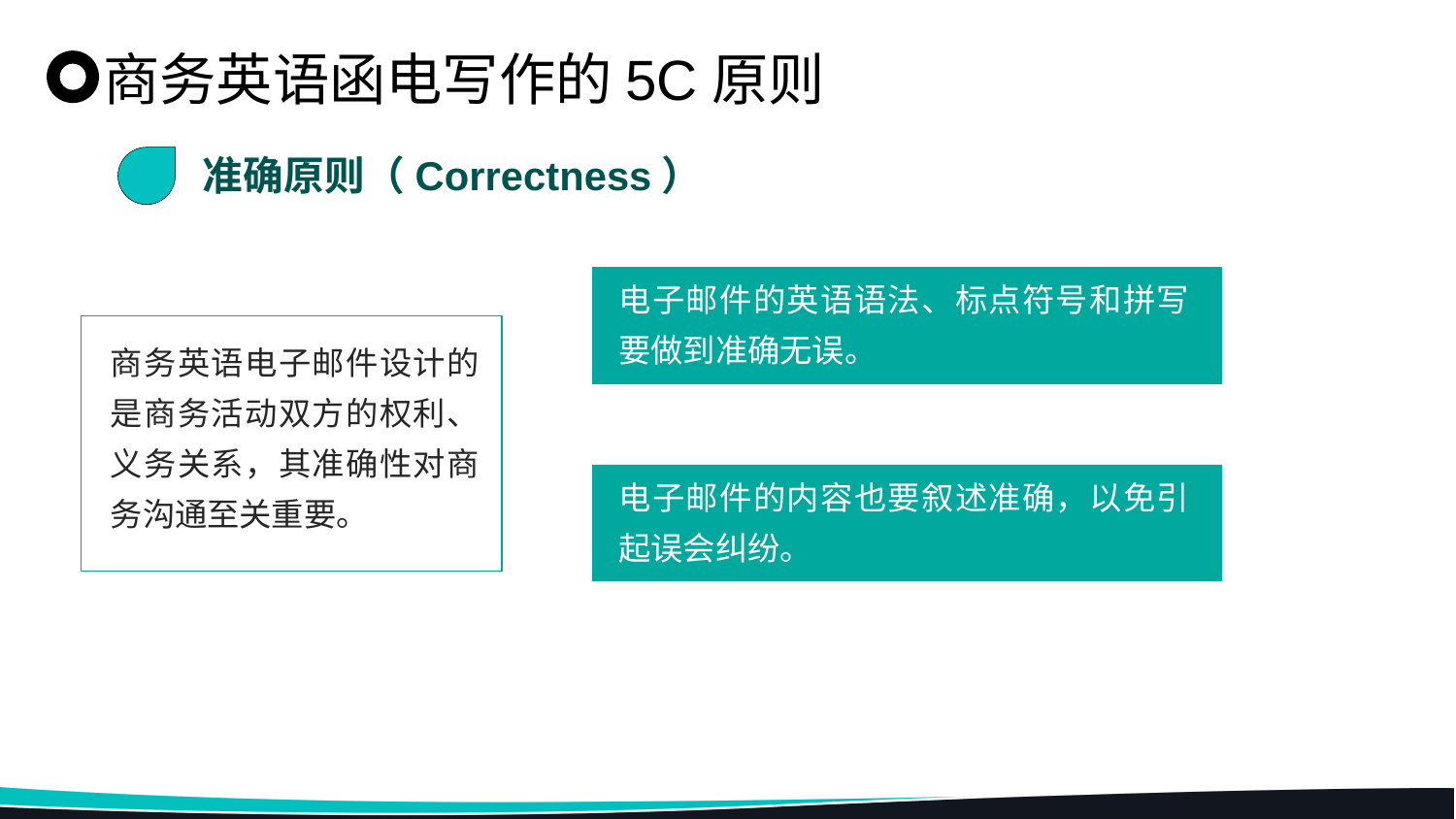

商务英语函电写作的5C原则
准确原则（Correctness）

电子邮件的英语语法、标点符号和拼写要做到准确无误。

商务英语电子邮件设计的是商务活动双方的权利、义务关系，其准确性对商务沟通至关重要。
电子邮件的内容也要叙述准确，以免引起误会纠纷。